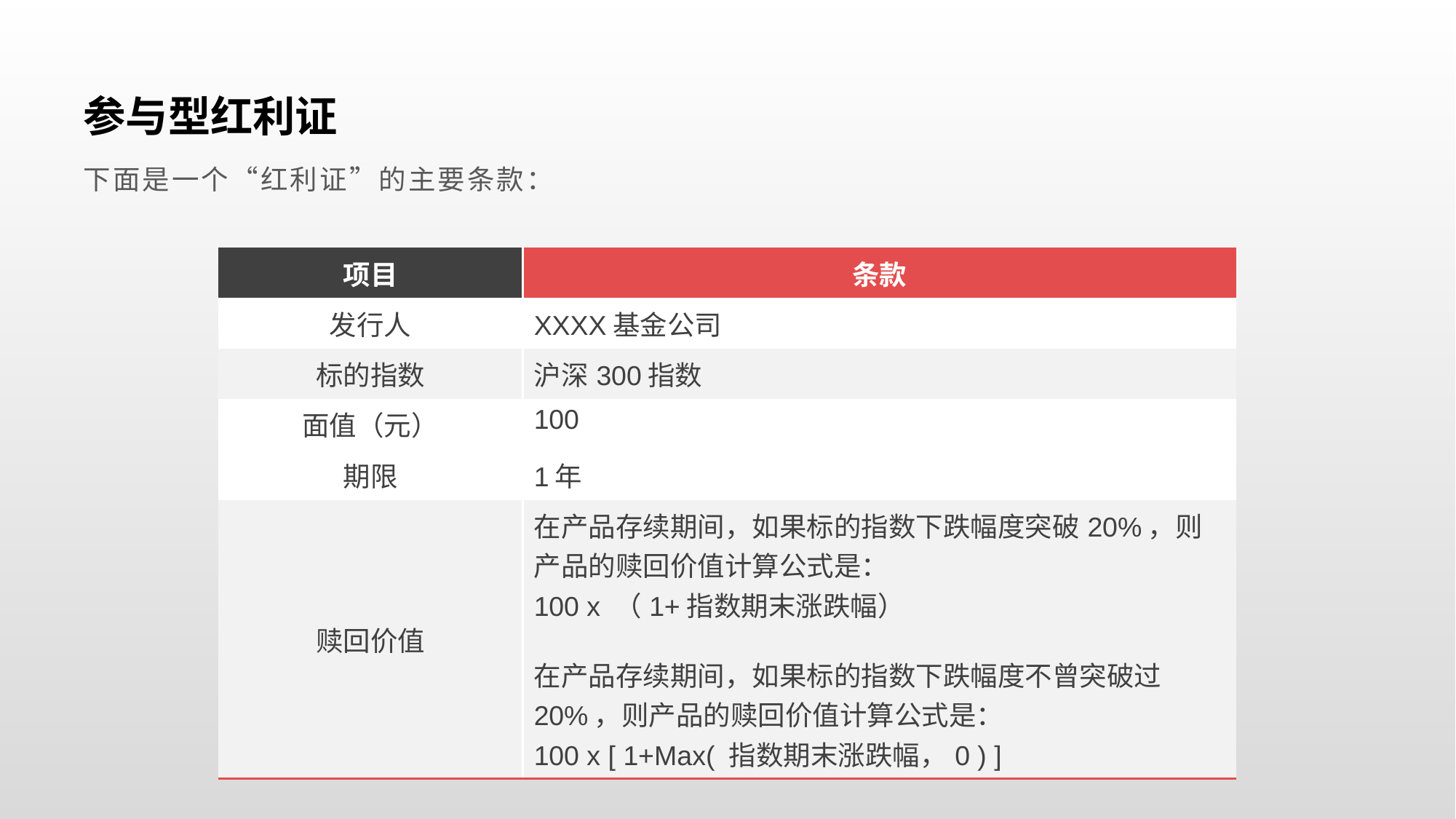

# 参与型红利证
下面是一个“红利证”的主要条款：
| 项目 | 条款 |
| --- | --- |
| 发行人 | XXXX基金公司 |
| 标的指数 | 沪深300指数 |
| 面值（元） | 100 |
| 期限 | 1年 |
| 赎回价值 | 在产品存续期间，如果标的指数下跌幅度突破20%，则产品的赎回价值计算公式是： 100 x （1+指数期末涨跌幅） 在产品存续期间，如果标的指数下跌幅度不曾突破过20%，则产品的赎回价值计算公式是： 100 x [ 1+Max( 指数期末涨跌幅，0 ) ] |